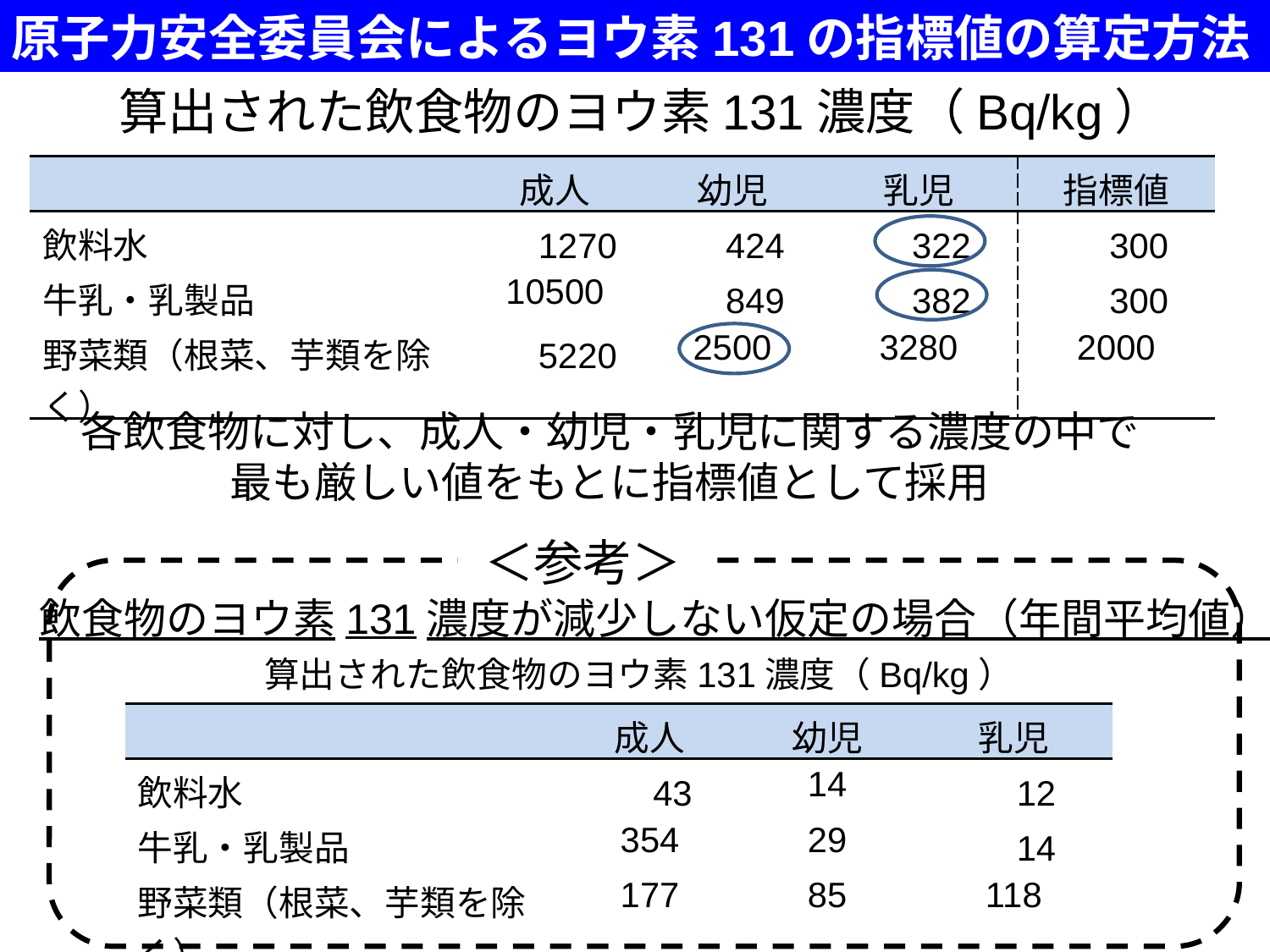

原子力安全委員会によるヨウ素131の指標値の算定方法
算出された飲食物のヨウ素131濃度（Bq/kg）
|  | 成人 | 幼児 | 乳児 | 指標値 |
| --- | --- | --- | --- | --- |
| 飲料水 | 1270 | 424 | 322 | 300 |
| 牛乳・乳製品 | 10500 | 849 | 382 | 300 |
| 野菜類（根菜、芋類を除く） | 5220 | 2500 | 3280 | 2000 |

各飲食物に対し、成人・幼児・乳児に関する濃度の中で
最も厳しい値をもとに指標値として採用
＜参考＞

飲食物のヨウ素131濃度が減少しない仮定の場合（年間平均値）
算出された飲食物のヨウ素131濃度（Bq/kg）
|  | 成人 | 幼児 | 乳児 |
| --- | --- | --- | --- |
| 飲料水 | 43 | 14 | 12 |
| 牛乳・乳製品 | 354 | 29 | 14 |
| 野菜類（根菜、芋類を除く） | 177 | 85 | 118 |